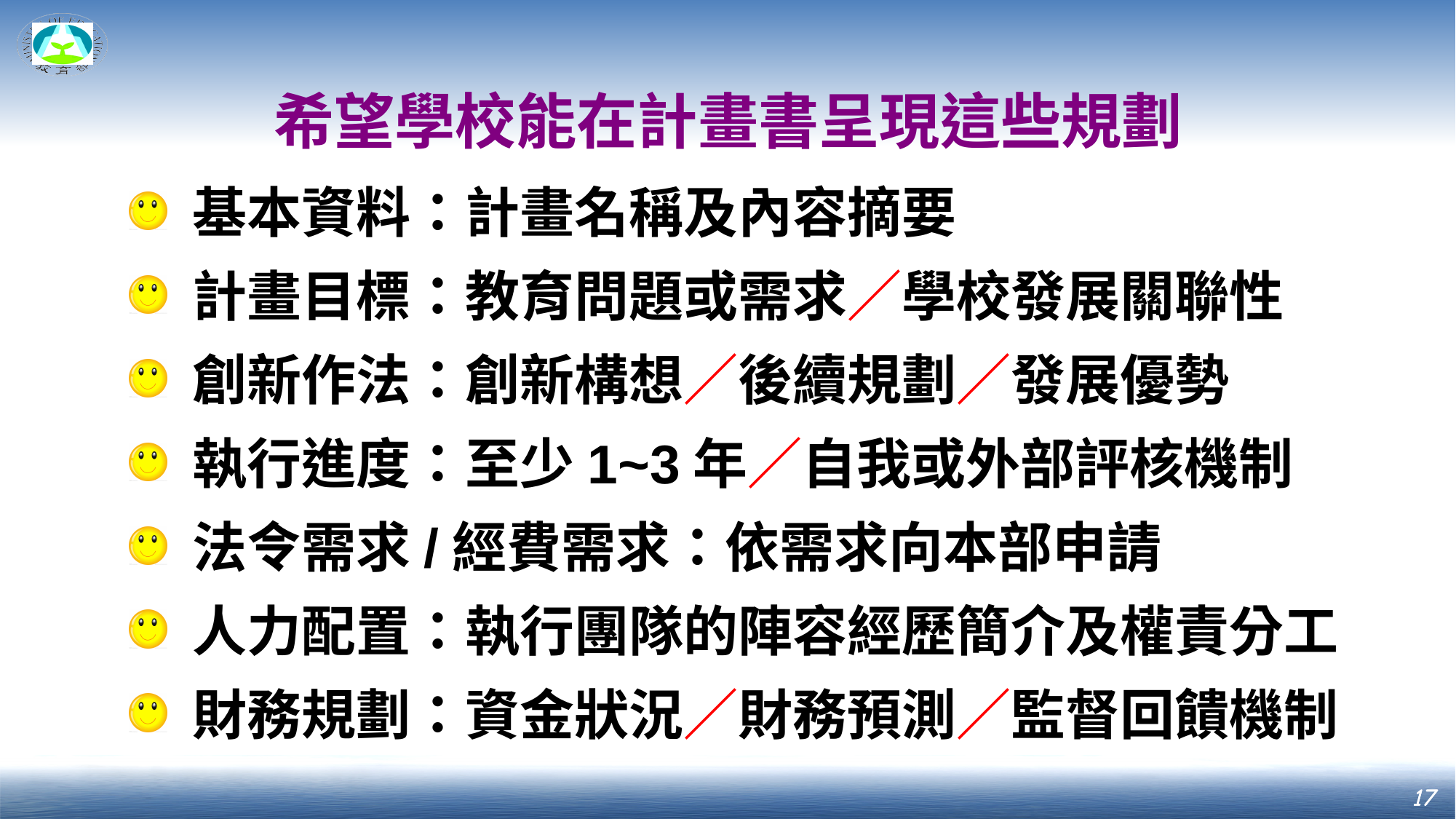

希望學校能在計畫書呈現這些規劃
基本資料：計畫名稱及內容摘要
計畫目標：教育問題或需求／學校發展關聯性
創新作法：創新構想／後續規劃／發展優勢
執行進度：至少1~3年／自我或外部評核機制
法令需求/經費需求：依需求向本部申請
人力配置：執行團隊的陣容經歷簡介及權責分工
財務規劃：資金狀況／財務預測／監督回饋機制